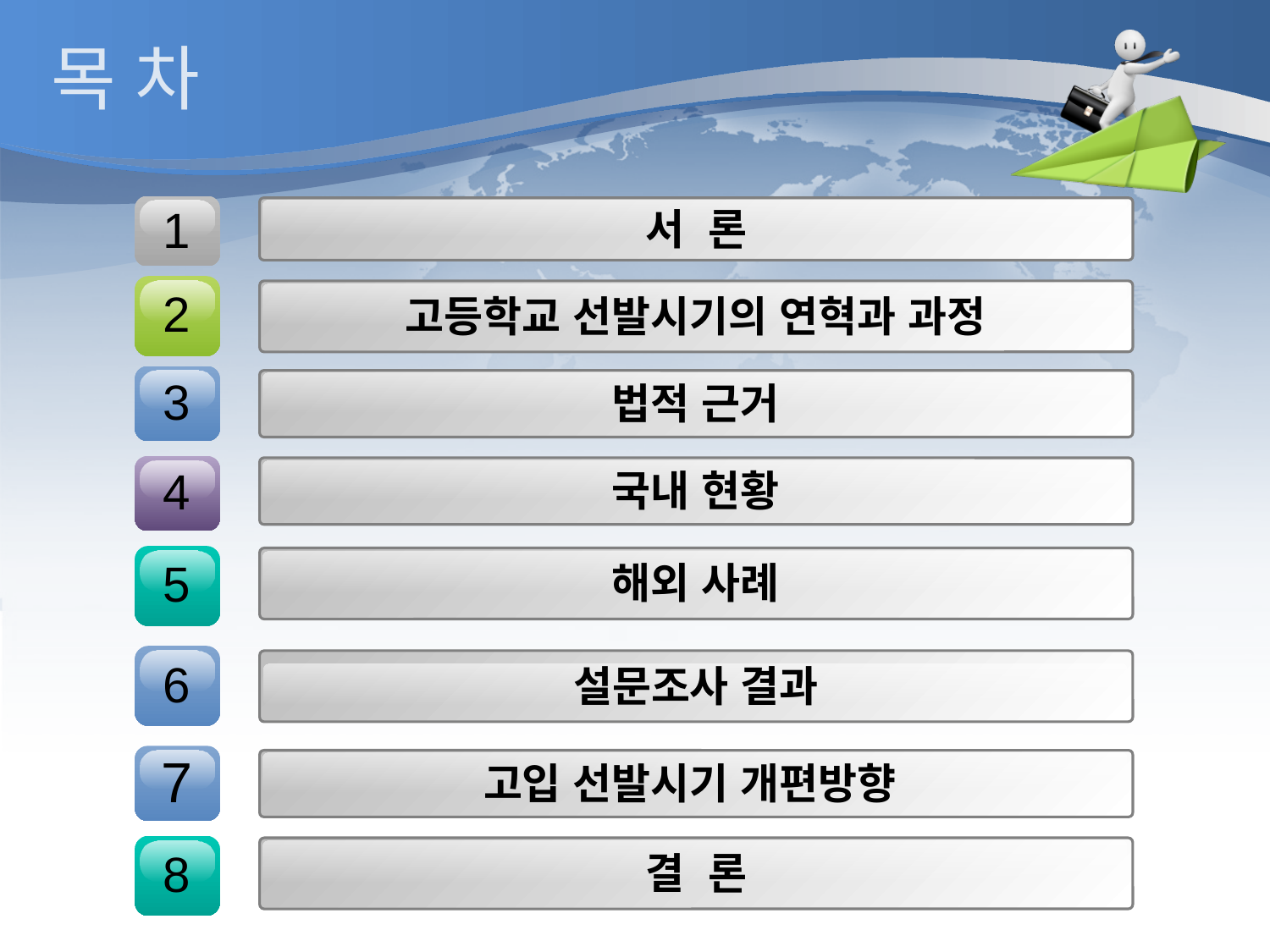

# 목 차

1
서  론

2

고등학교 선발시기의 연혁과 과정

3

법적 근거

4
국내 현황

5
해외 사례

6
설문조사 결과

7

고입 선발시기 개편방향

8
결  론